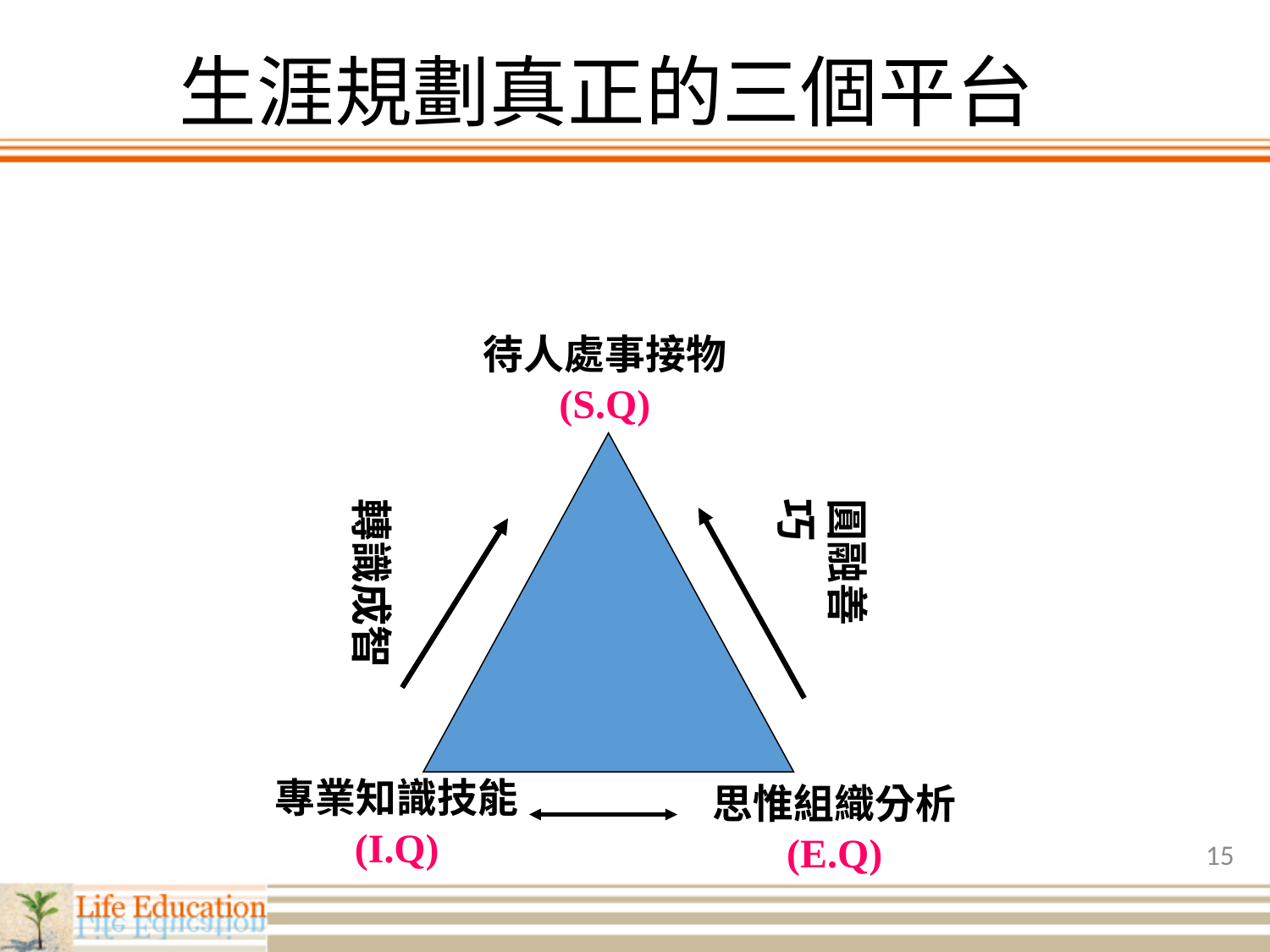

# 生涯規劃真正的三個平台

待人處事接物
(S.Q)

轉識成智
圓融善巧

專業知識技能
(I.Q)
思惟組織分析
(E.Q)

15